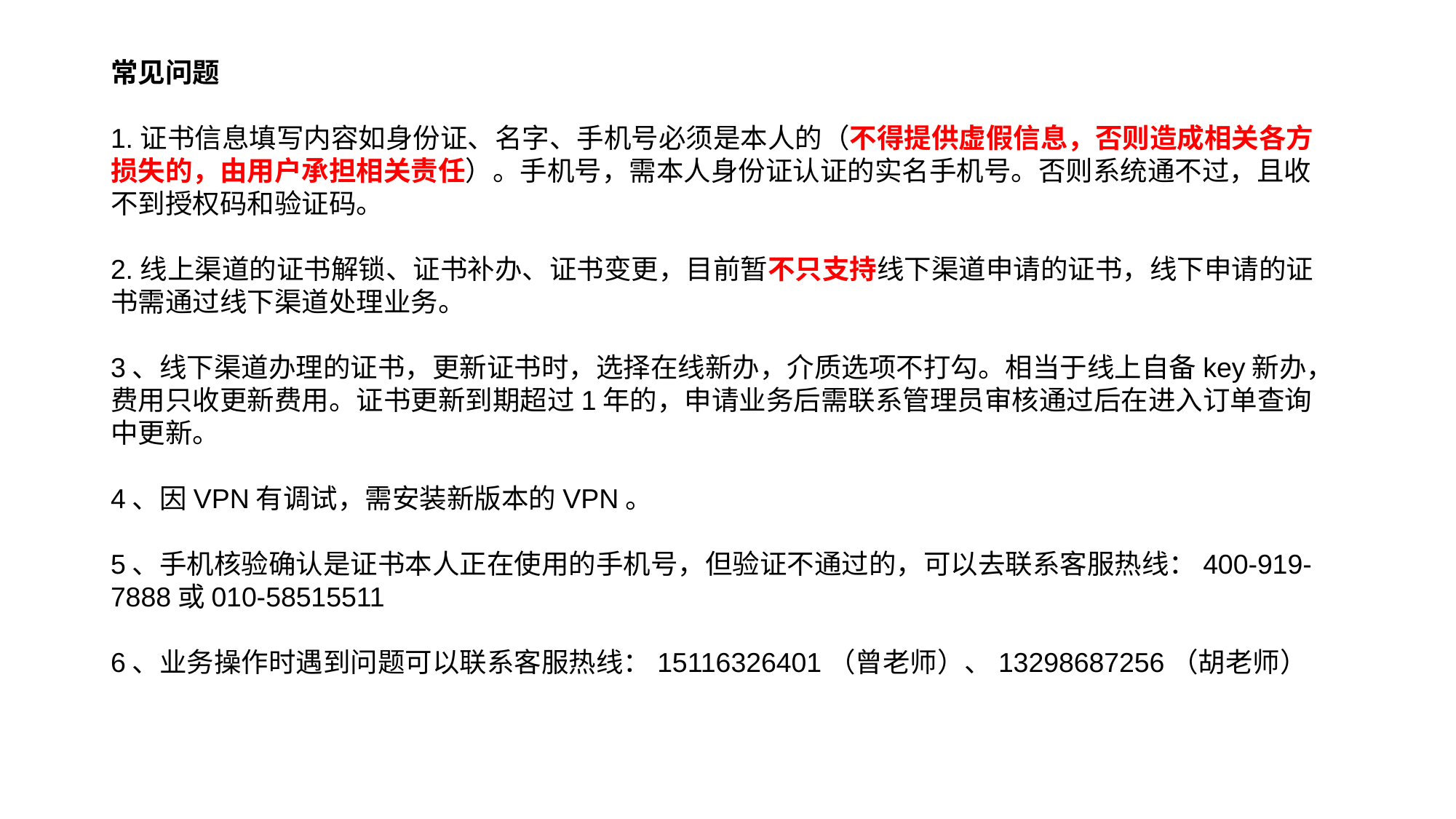

常见问题

1.证书信息填写内容如身份证、名字、手机号必须是本人的（不得提供虚假信息，否则造成相关各方损失的，由用户承担相关责任）。手机号，需本人身份证认证的实名手机号。否则系统通不过，且收不到授权码和验证码。

2.线上渠道的证书解锁、证书补办、证书变更，目前暂不只支持线下渠道申请的证书，线下申请的证书需通过线下渠道处理业务。

3、线下渠道办理的证书，更新证书时，选择在线新办，介质选项不打勾。相当于线上自备key新办，费用只收更新费用。证书更新到期超过1年的，申请业务后需联系管理员审核通过后在进入订单查询中更新。

4、因VPN有调试，需安装新版本的VPN。

5、手机核验确认是证书本人正在使用的手机号，但验证不通过的，可以去联系客服热线：400-919-7888或010-58515511

6、业务操作时遇到问题可以联系客服热线：15116326401（曾老师）、13298687256（胡老师）